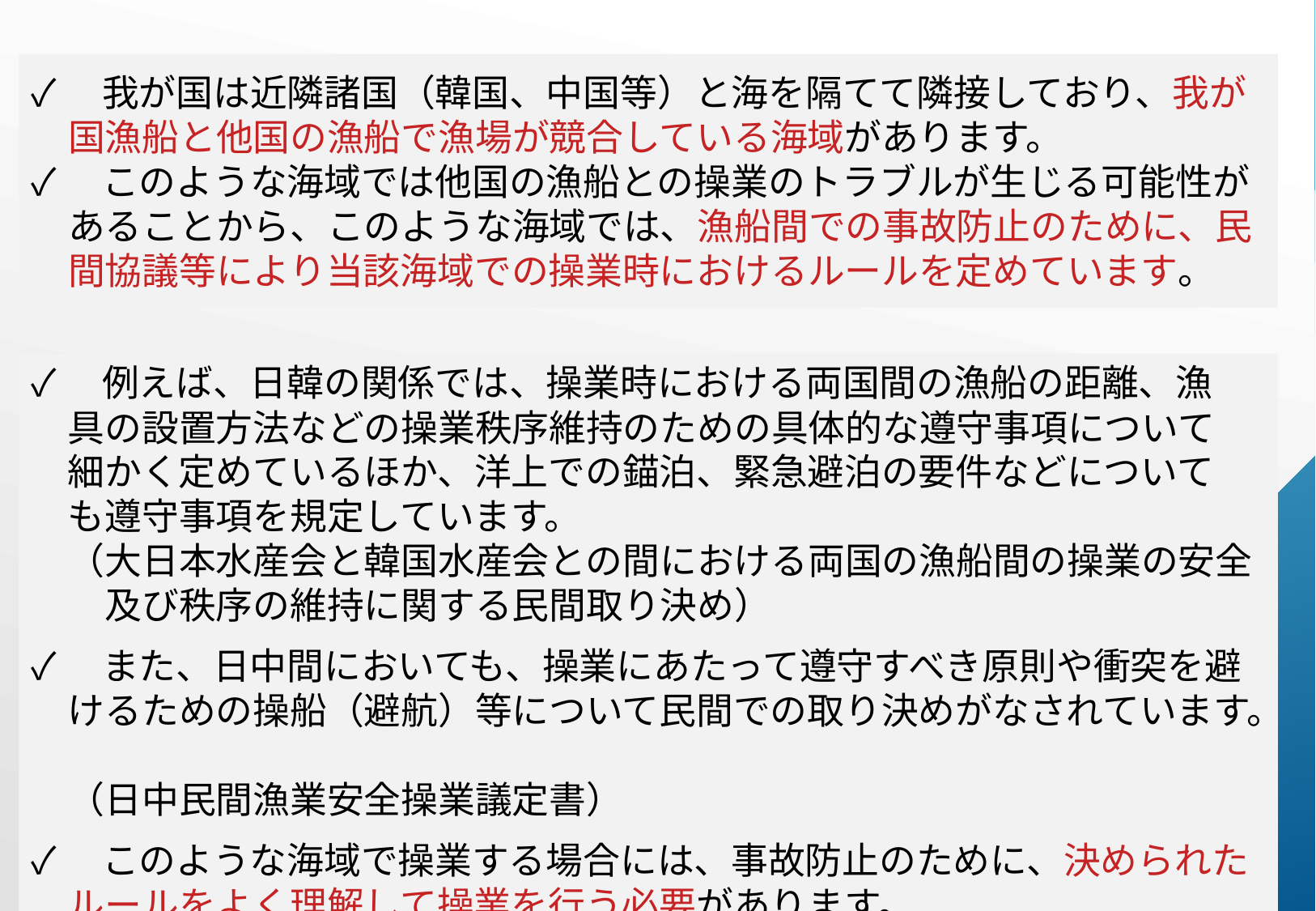

✓　我が国は近隣諸国（韓国、中国等）と海を隔てて隣接しており、我が
　国漁船と他国の漁船で漁場が競合している海域があります。
✓　このような海域では他国の漁船との操業のトラブルが生じる可能性が
　あることから、このような海域では、漁船間での事故防止のために、民
　間協議等により当該海域での操業時におけるルールを定めています。
✓　例えば、日韓の関係では、操業時における両国間の漁船の距離、漁
　具の設置方法などの操業秩序維持のための具体的な遵守事項について
　細かく定めているほか、洋上での錨泊、緊急避泊の要件などについて
　も遵守事項を規定しています。
　（大日本水産会と韓国水産会との間における両国の漁船間の操業の安全
　　及び秩序の維持に関する民間取り決め）

✓　また、日中間においても、操業にあたって遵守すべき原則や衝突を避
　けるための操船（避航）等について民間での取り決めがなされています。
　（日中民間漁業安全操業議定書）

✓　このような海域で操業する場合には、事故防止のために、決められた
　ルールをよく理解して操業を行う必要があります。